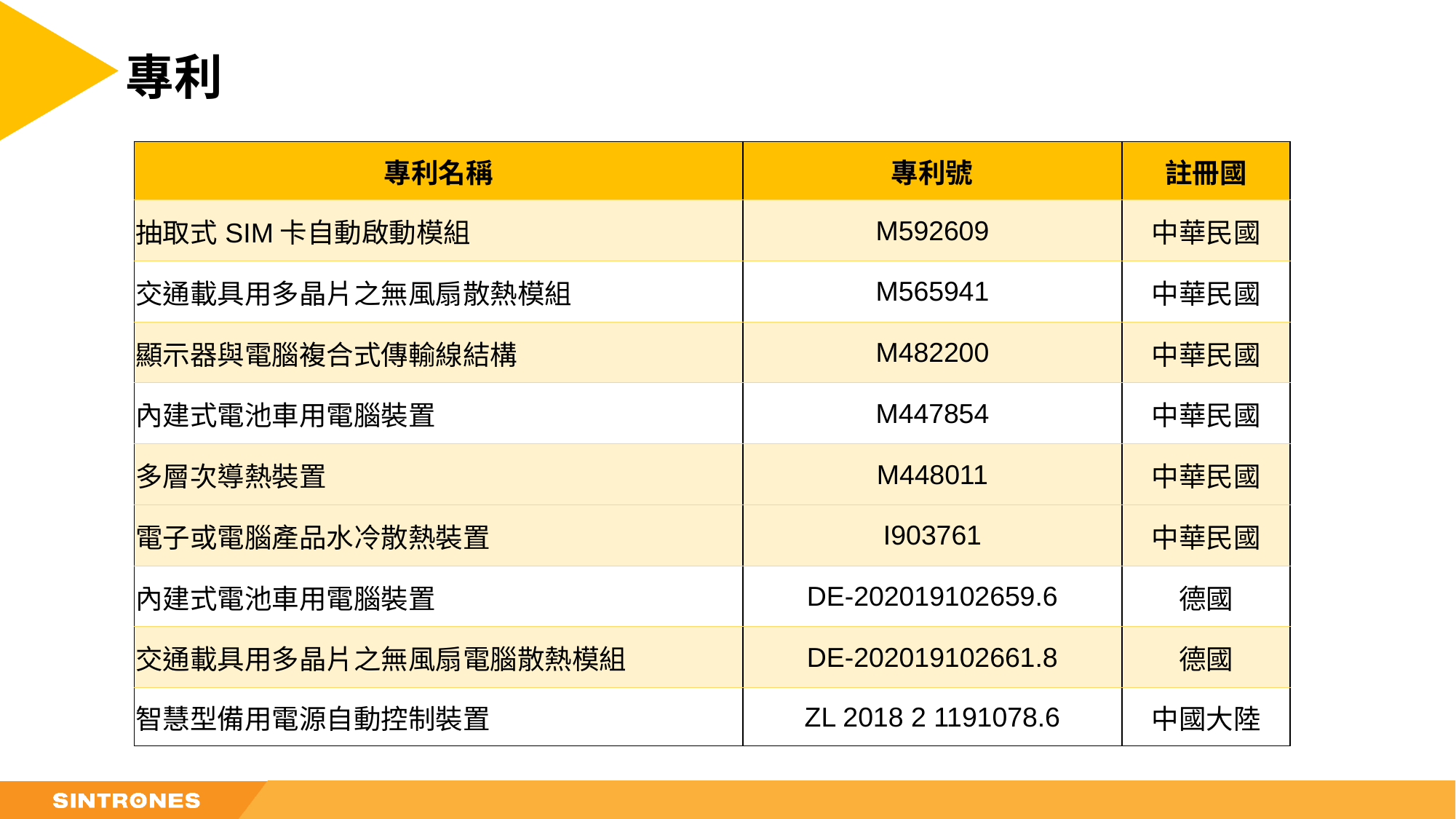

專利
| 專利名稱 | 專利號 | 註冊國 |
| --- | --- | --- |
| 抽取式SIM卡自動啟動模組 | M592609 | 中華民國 |
| 交通載具用多晶片之無風扇散熱模組 | M565941 | 中華民國 |
| 顯示器與電腦複合式傳輸線結構 | M482200 | 中華民國 |
| 內建式電池車用電腦裝置 | M447854 | 中華民國 |
| 多層次導熱裝置 | M448011 | 中華民國 |
| 電子或電腦產品水冷散熱裝置 | I903761 | 中華民國 |
| 內建式電池車用電腦裝置 | DE-202019102659.6 | 德國 |
| 交通載具用多晶片之無風扇電腦散熱模組 | DE-202019102661.8 | 德國 |
| 智慧型備用電源自動控制裝置 | ZL 2018 2 1191078.6 | 中國大陸 |